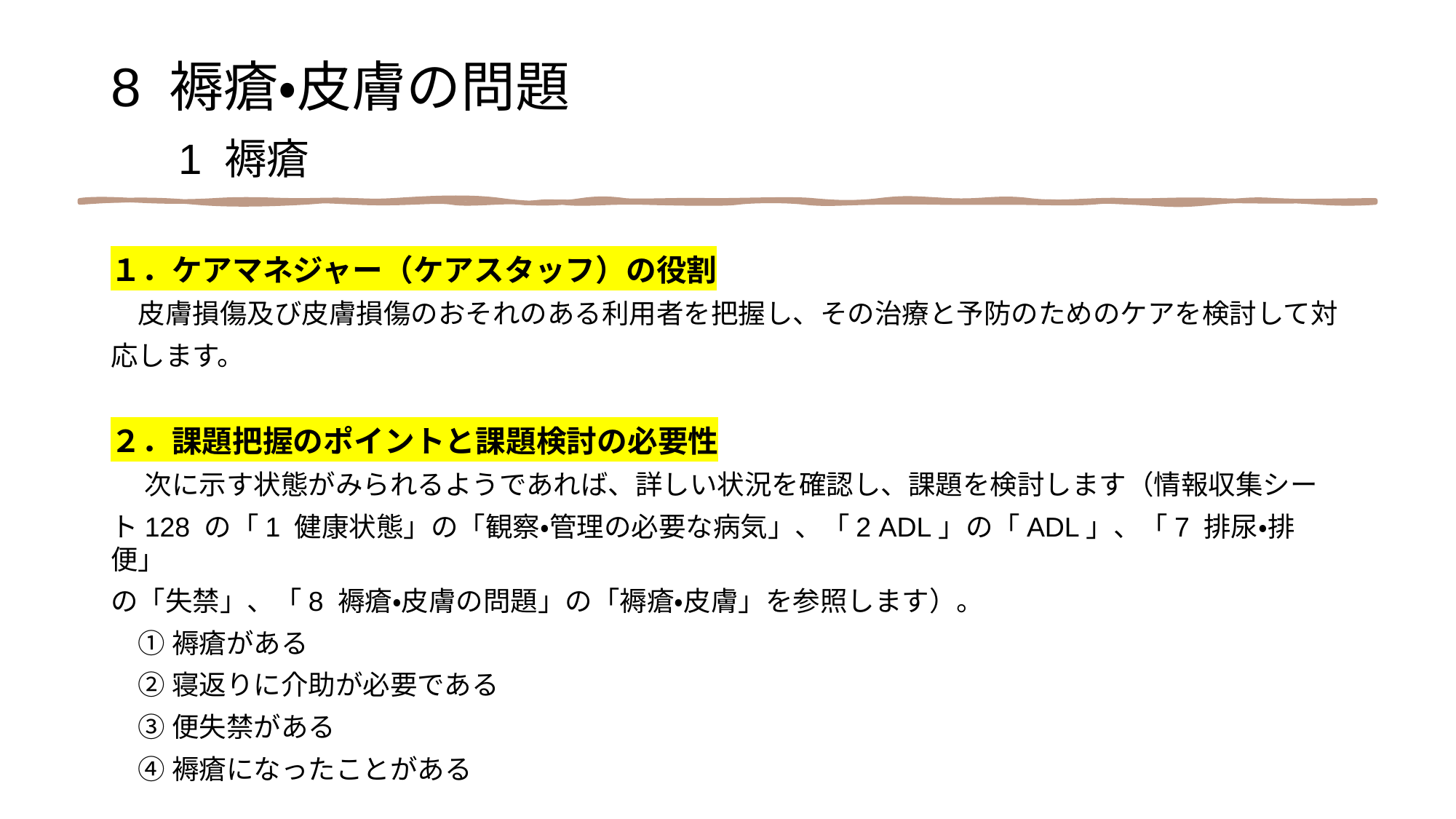

8 褥瘡・皮膚の問題
　1 褥瘡

１．ケアマネジャー（ケアスタッフ）の役割
　皮膚損傷及び皮膚損傷のおそれのある利用者を把握し、その治療と予防のためのケアを検討して対
応します。

２．課題把握のポイントと課題検討の必要性
　 次に示す状態がみられるようであれば、詳しい状況を確認し、課題を検討します（情報収集シー
ト128 の「1 健康状態」の「観察・管理の必要な病気」、「2 ADL」の「ADL」、「7 排尿・排便」
の「失禁」、「8 褥瘡・皮膚の問題」の「褥瘡・皮膚」を参照します）。
　① 褥瘡がある
　② 寝返りに介助が必要である
　③ 便失禁がある
　④ 褥瘡になったことがある